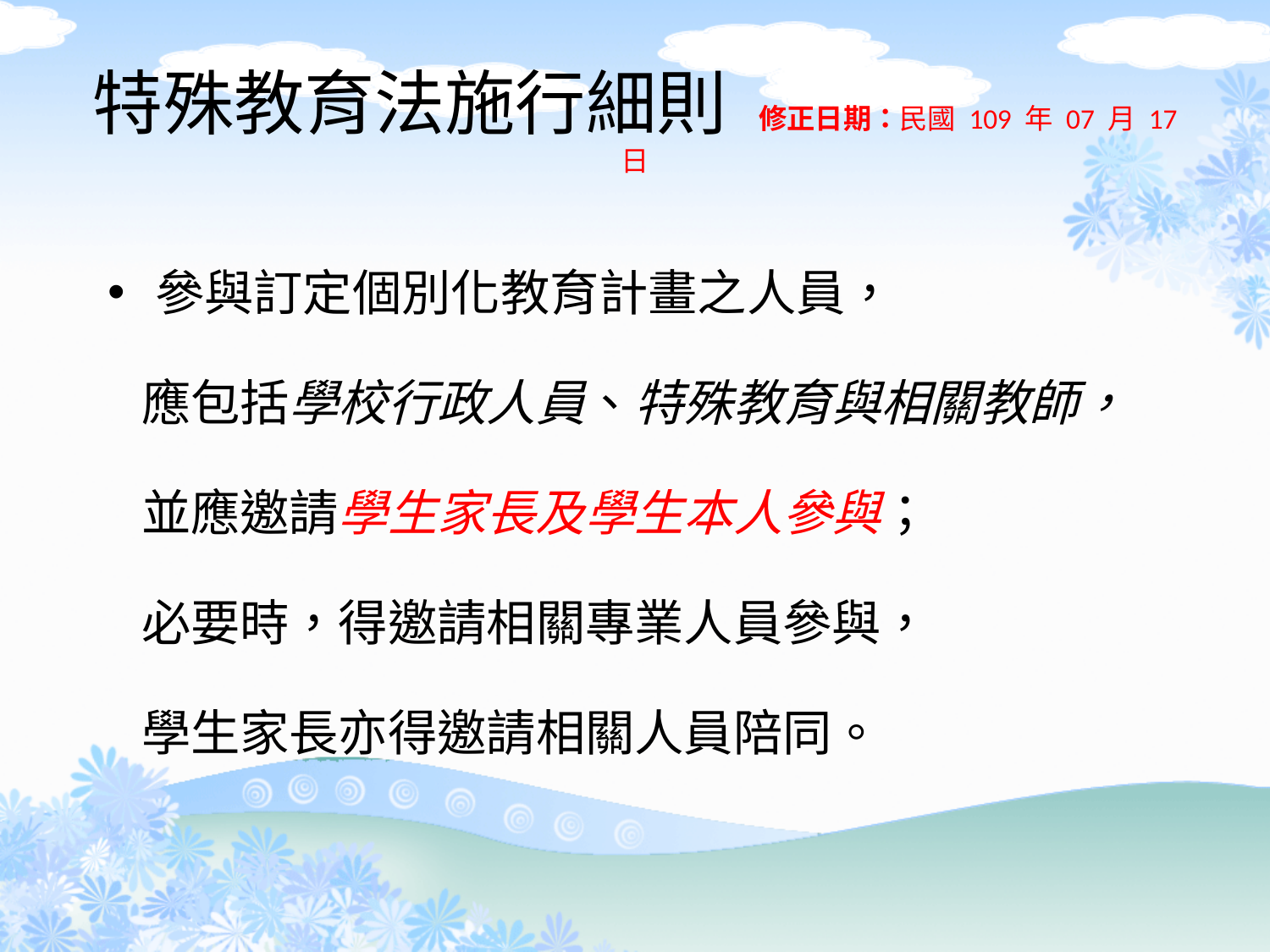

# 特殊教育法施行細則  修正日期：民國 109 年 07 月 17 日
參與訂定個別化教育計畫之人員，
  應包括學校行政人員、特殊教育與相關教師，
  並應邀請學生家長及學生本人參與；
  必要時，得邀請相關專業人員參與，
  學生家長亦得邀請相關人員陪同。